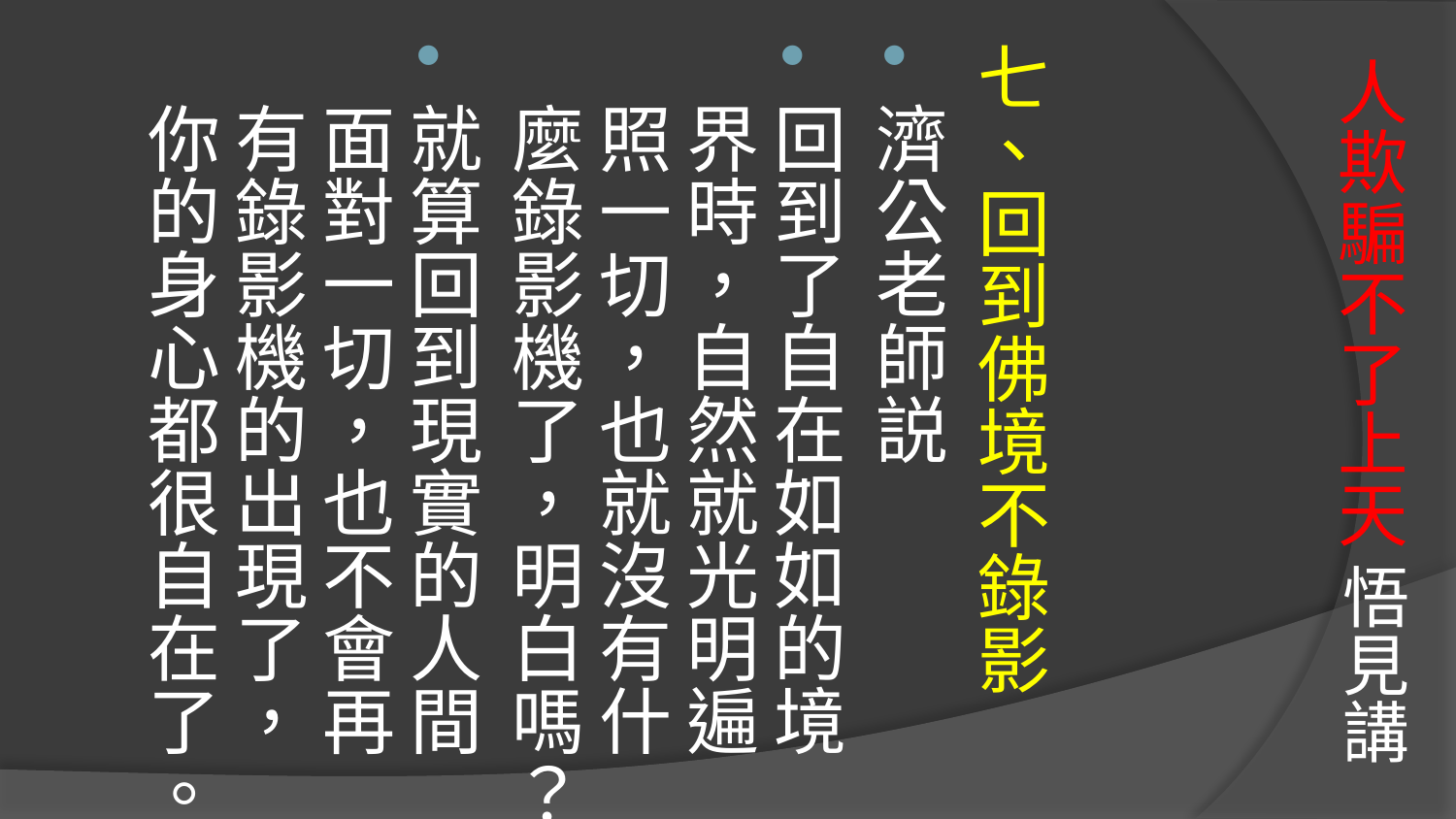

七、回到佛境不錄影
濟公老師説
回到了自在如如的境界時，自然就光明遍照一切，也就沒有什麼錄影機了，明白嗎？
就算回到現實的人間面對一切，也不會再有錄影機的出現了，你的身心都很自在了。

# 人欺騙不了上天 悟見講